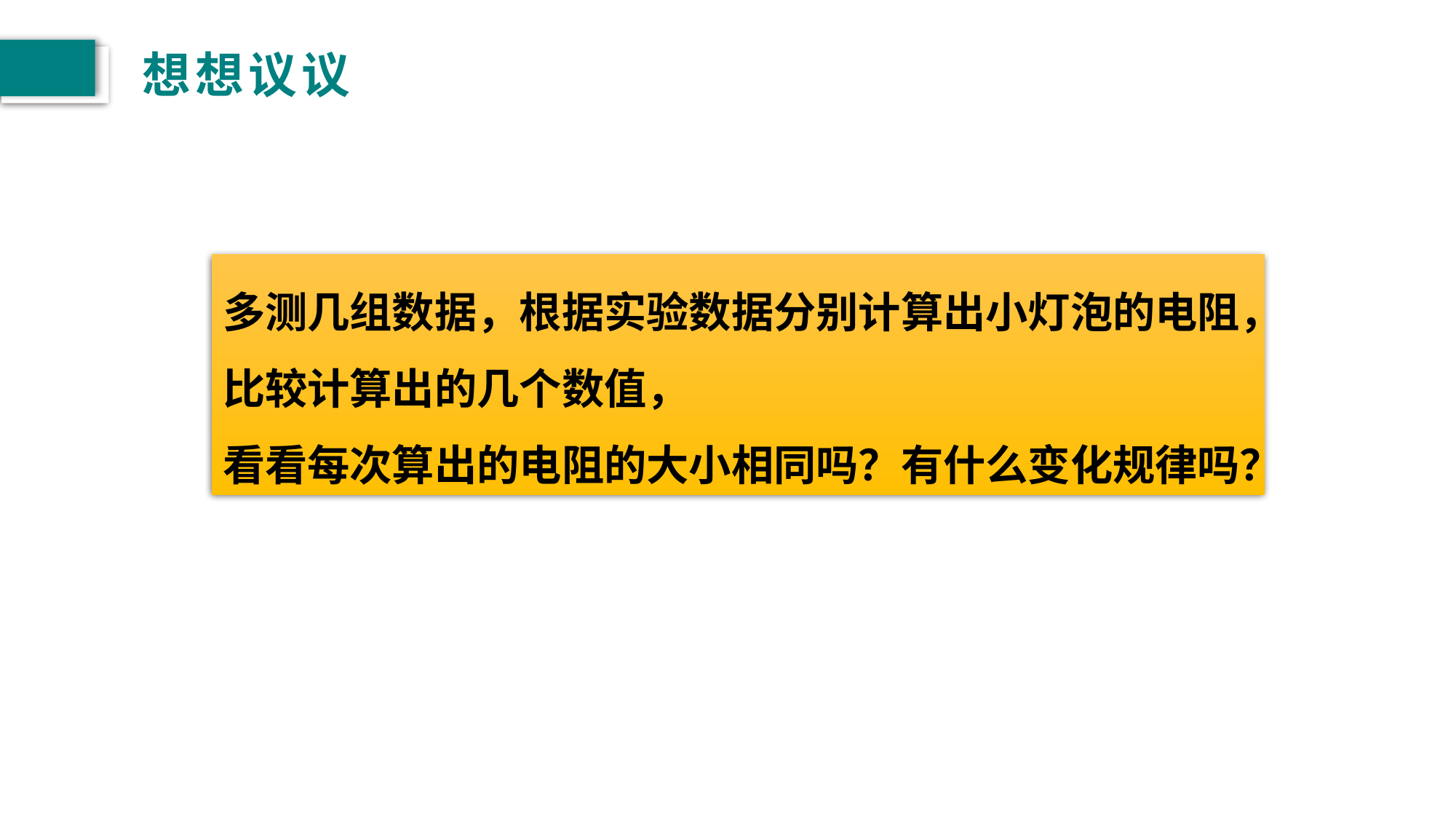

# 想想议议
多测几组数据，根据实验数据分别计算出小灯泡的电阻，
比较计算出的几个数值，
看看每次算出的电阻的大小相同吗？有什么变化规律吗？